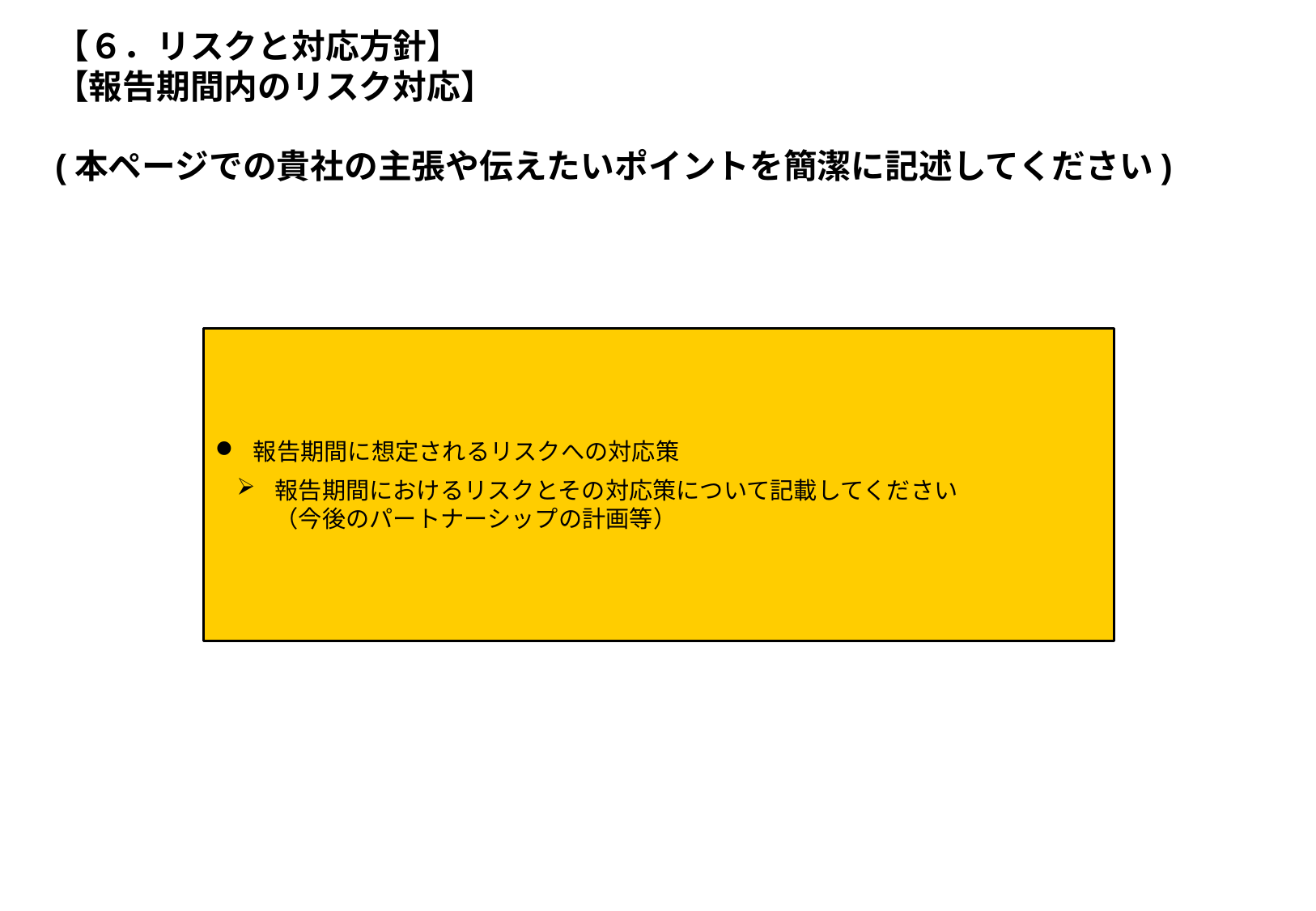

# 【６．リスクと対応方針】 【報告期間内のリスク対応】
(本ページでの貴社の主張や伝えたいポイントを簡潔に記述してください)
報告期間に想定されるリスクへの対応策
報告期間におけるリスクとその対応策について記載してください
（今後のパートナーシップの計画等）